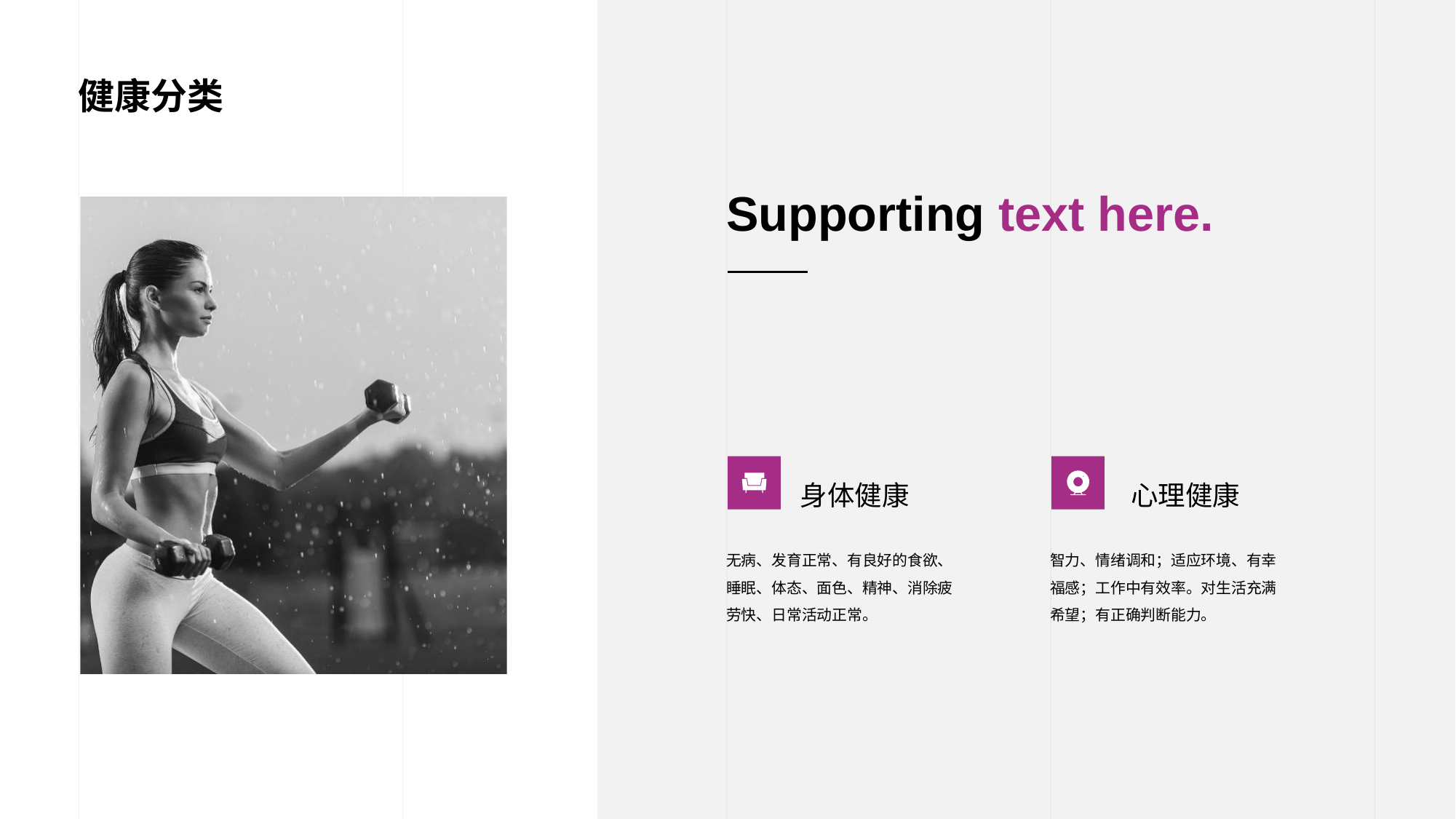

# 健康分类

Supporting text here.

身体健康
心理健康
无病、发育正常、有良好的食欲、睡眠、体态、面色、精神、消除疲劳快、日常活动正常。
智力、情绪调和；适应环境、有幸福感；工作中有效率。对生活充满希望；有正确判断能力。